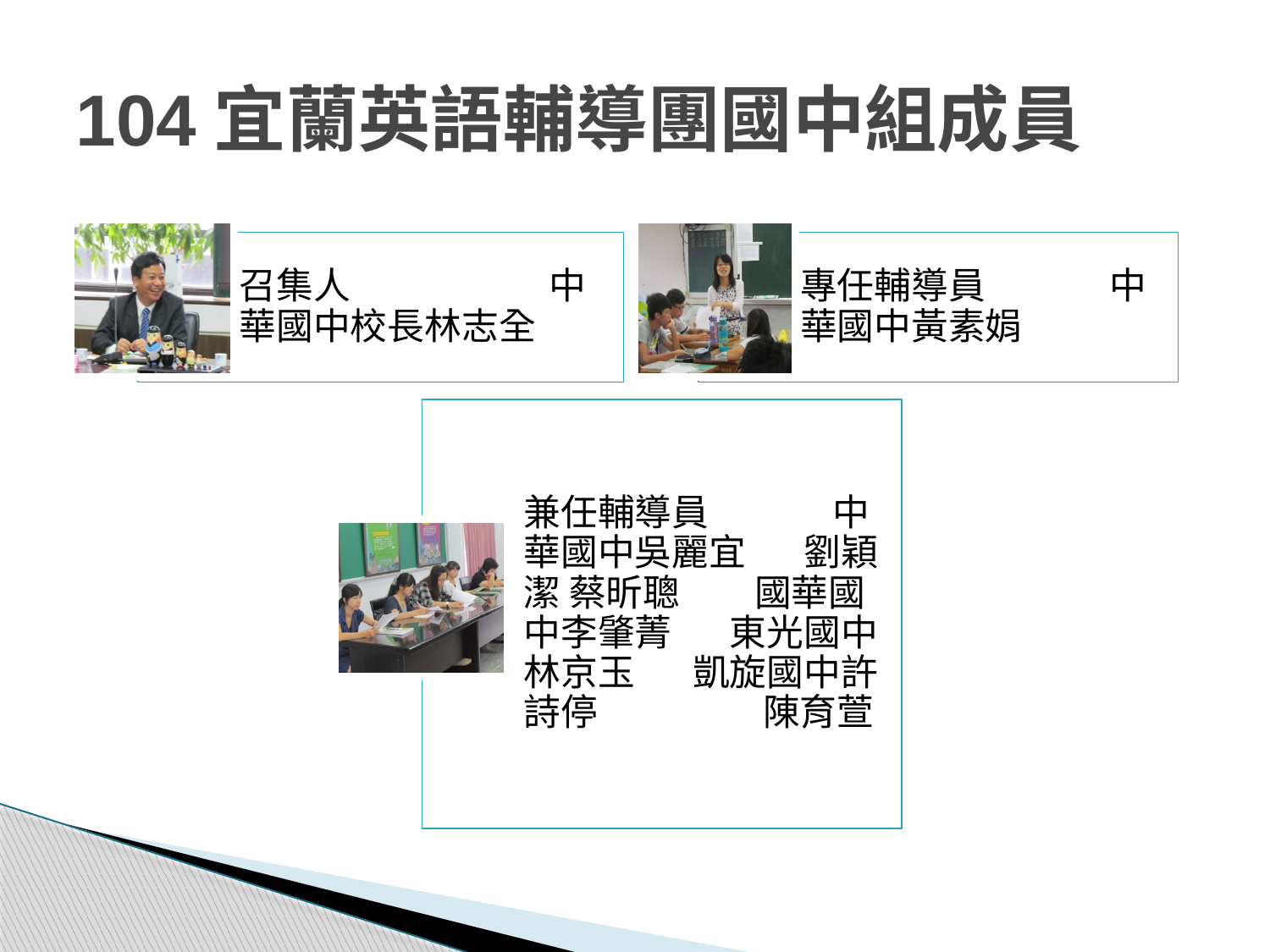

# 104宜蘭英語輔導團國中組成員
召集人                        中華國中校長林志全
專任輔導員               中華國中黃素娟
兼任輔導員               中華國中吳麗宜       劉穎潔 蔡昕聰         國華國中李肇菁       東光國中林京玉       凱旋國中許詩停                    陳育萱